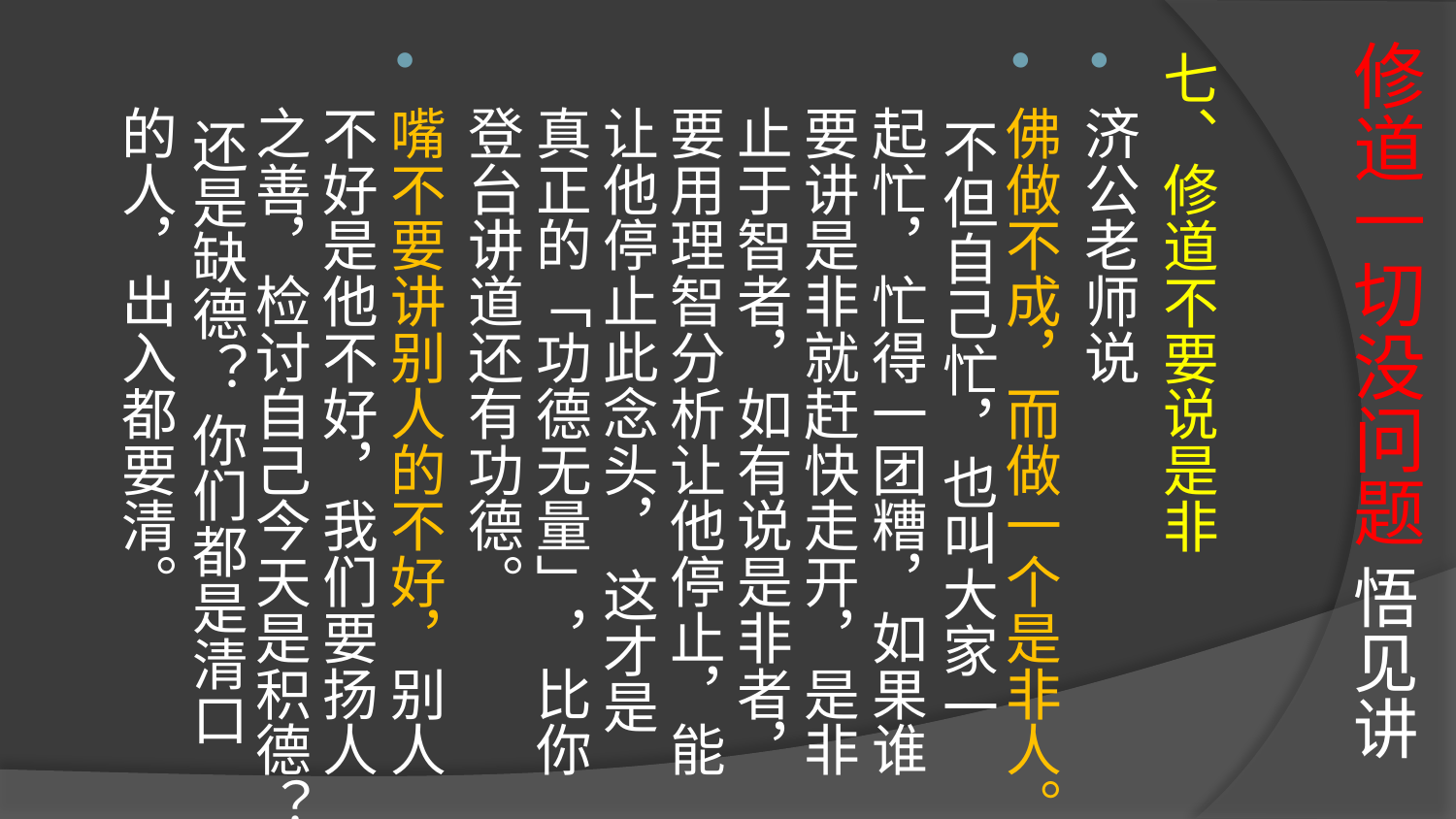

# 修道一切没问题 悟见讲
七、修道不要说是非
济公老师说
佛做不成，而做一个是非人。 不但自己忙，也叫大家一起忙，忙得一团糟，如果谁要讲是非就赶快走开，是非止于智者，如有说是非者，要用理智分析让他停止，能让他停止此念头， 这才是真正的「功德无量」，比你登台讲道还有功德。
嘴不要讲别人的不好，别人不好是他不好，我们要扬人之善，检讨自己今天是积德？ 还是缺德？ 你们都是清口的人，出入都要清。